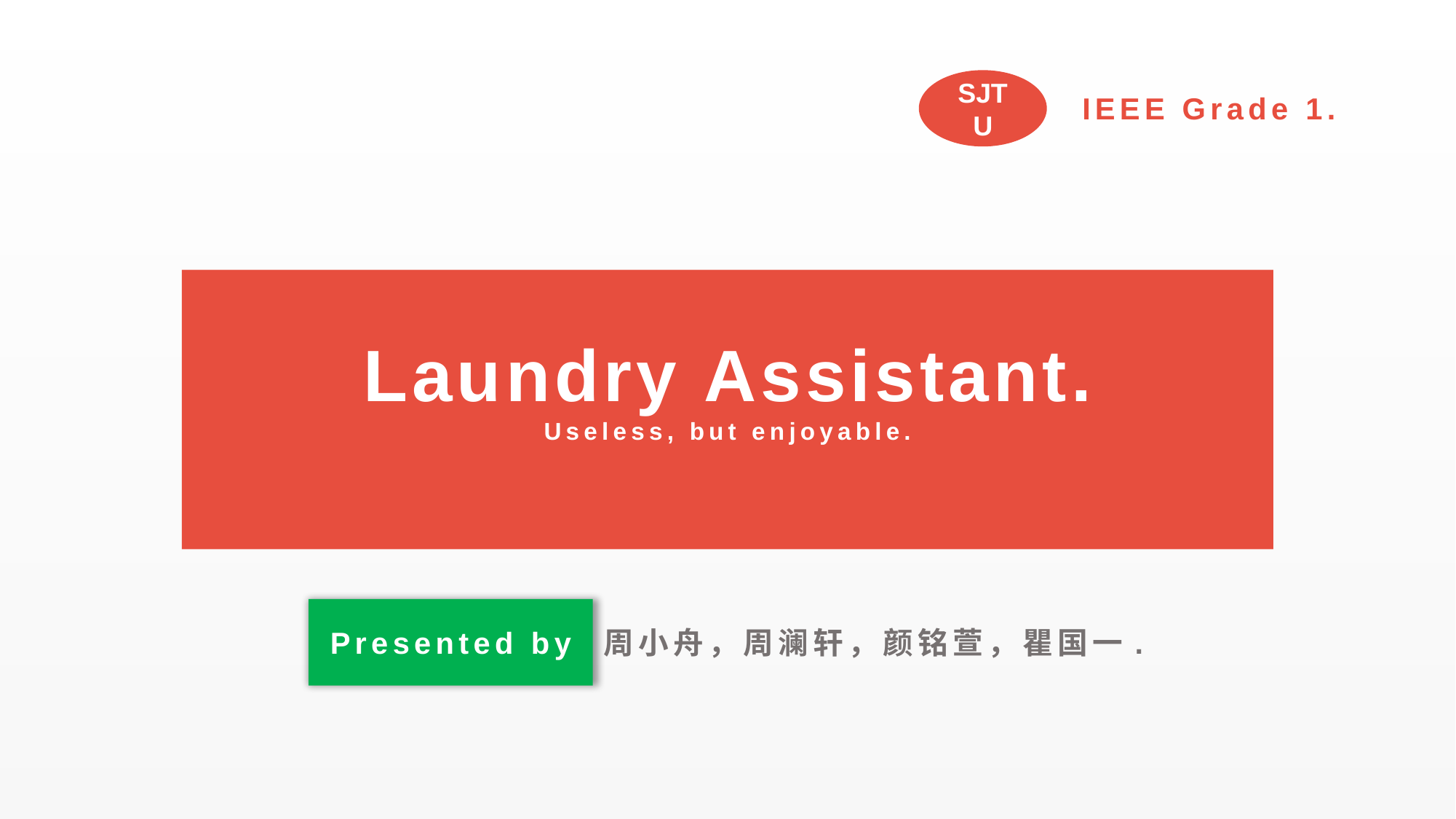

SJTU
IEEE Grade 1.

Laundry Assistant.
Useless, but enjoyable.
我们毕业啦
其实是答辩的标题地方
Presented by
周小舟，周澜轩，颜铭萱，瞿国一.